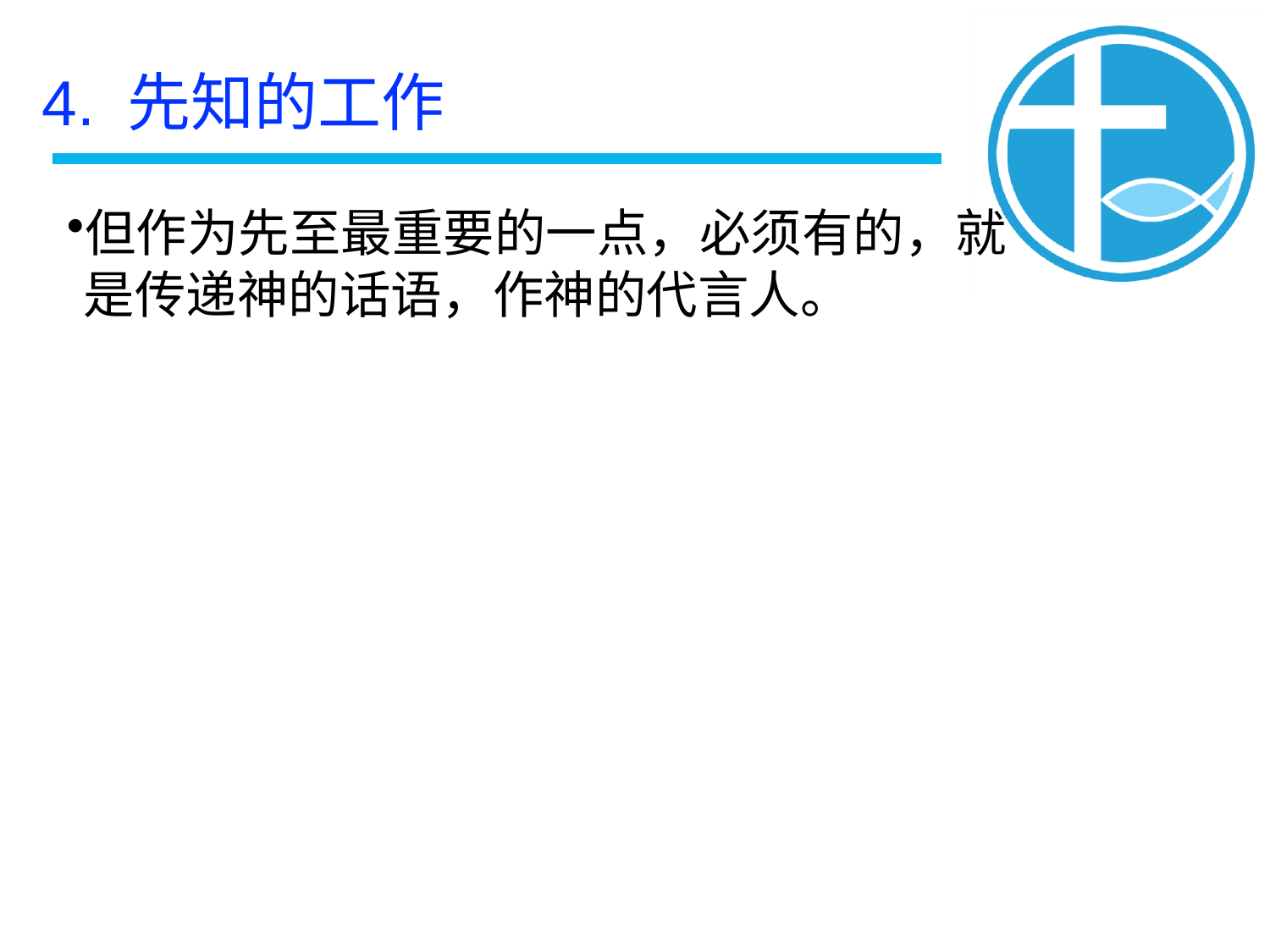

4. 先知的工作
但作为先至最重要的一点，必须有的，就是传递神的话语，作神的代言人。